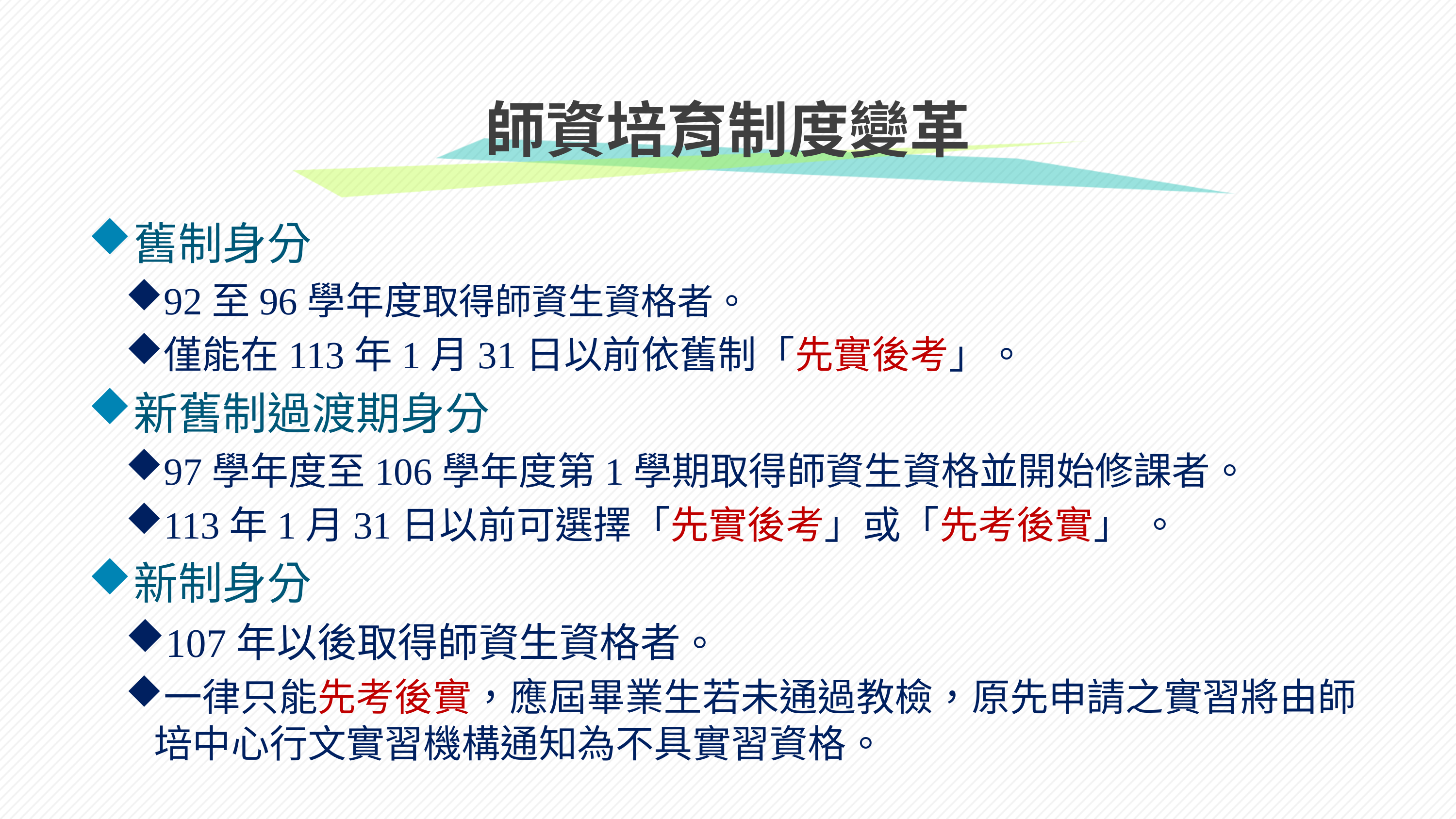

# 師資培育制度變革
舊制身分
92至96學年度取得師資生資格者。
僅能在113年1月31日以前依舊制「先實後考」。
新舊制過渡期身分
97學年度至106學年度第1學期取得師資生資格並開始修課者。
113年1月31日以前可選擇「先實後考」或「先考後實」 。
新制身分
107年以後取得師資生資格者。
一律只能先考後實，應屆畢業生若未通過教檢，原先申請之實習將由師培中心行文實習機構通知為不具實習資格。